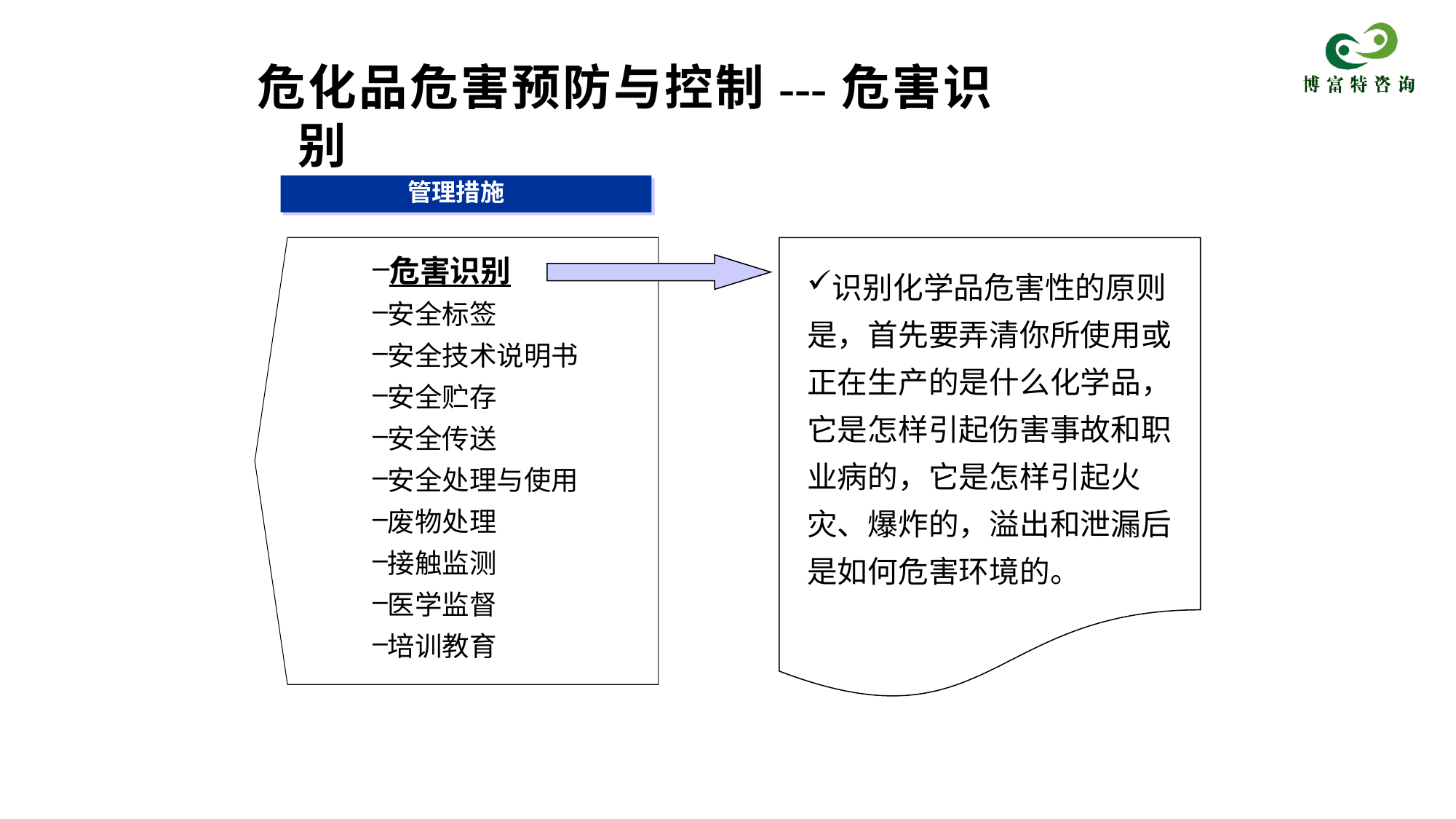

危化品危害预防与控制---危害识别

管理措施

识别化学品危害性的原则是，首先要弄清你所使用或正在生产的是什么化学品，它是怎样引起伤害事故和职业病的，它是怎样引起火灾、爆炸的，溢出和泄漏后是如何危害环境的。
危害识别
安全标签
安全技术说明书
安全贮存
安全传送
安全处理与使用
废物处理
接触监测
医学监督
培训教育